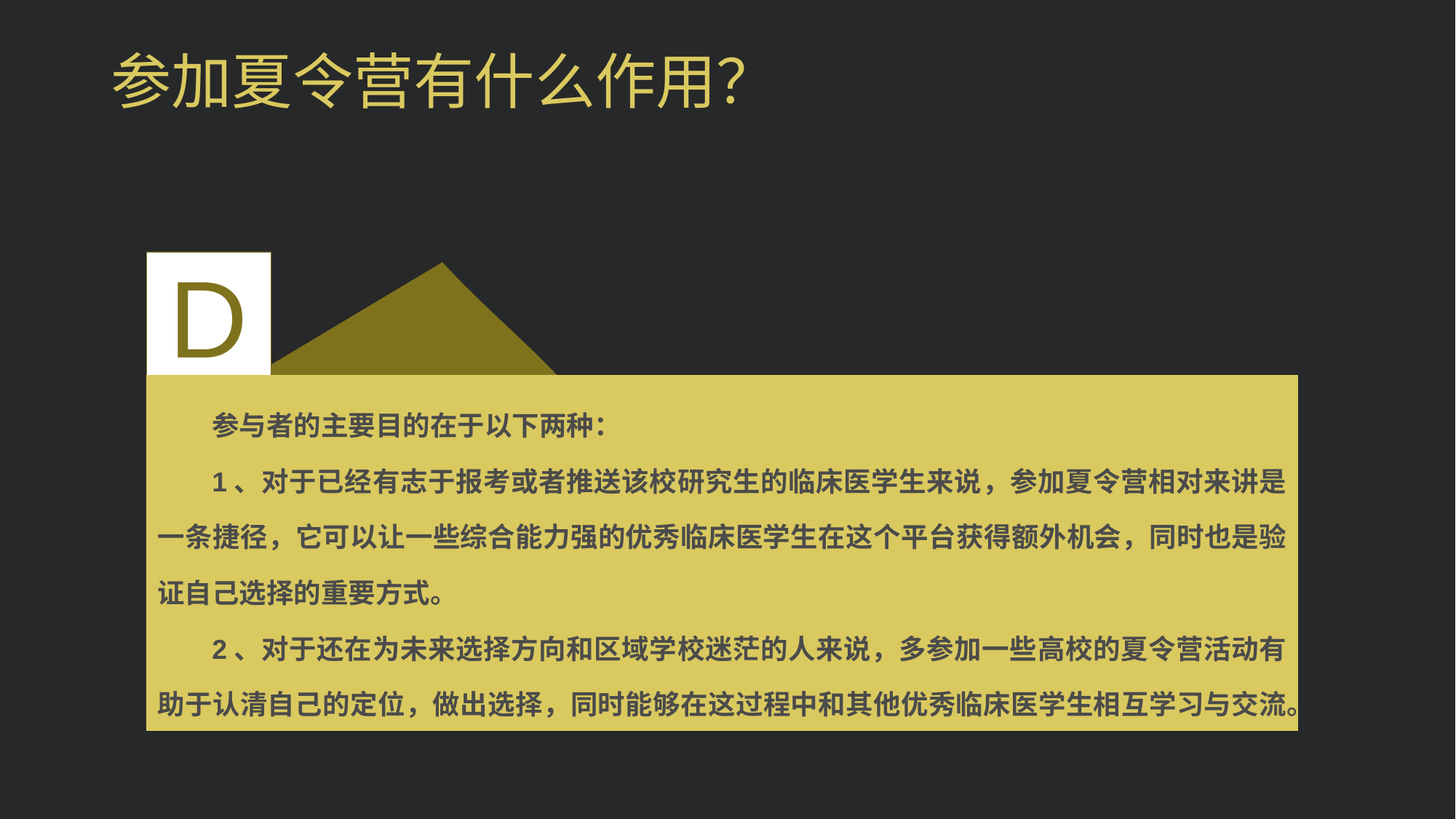

参加夏令营有什么作用？
D

参与者的主要目的在于以下两种：
1、对于已经有志于报考或者推送该校研究生的临床医学生来说，参加夏令营相对来讲是一条捷径，它可以让一些综合能力强的优秀临床医学生在这个平台获得额外机会，同时也是验证自己选择的重要方式。
2、对于还在为未来选择方向和区域学校迷茫的人来说，多参加一些高校的夏令营活动有助于认清自己的定位，做出选择，同时能够在这过程中和其他优秀临床医学生相互学习与交流。